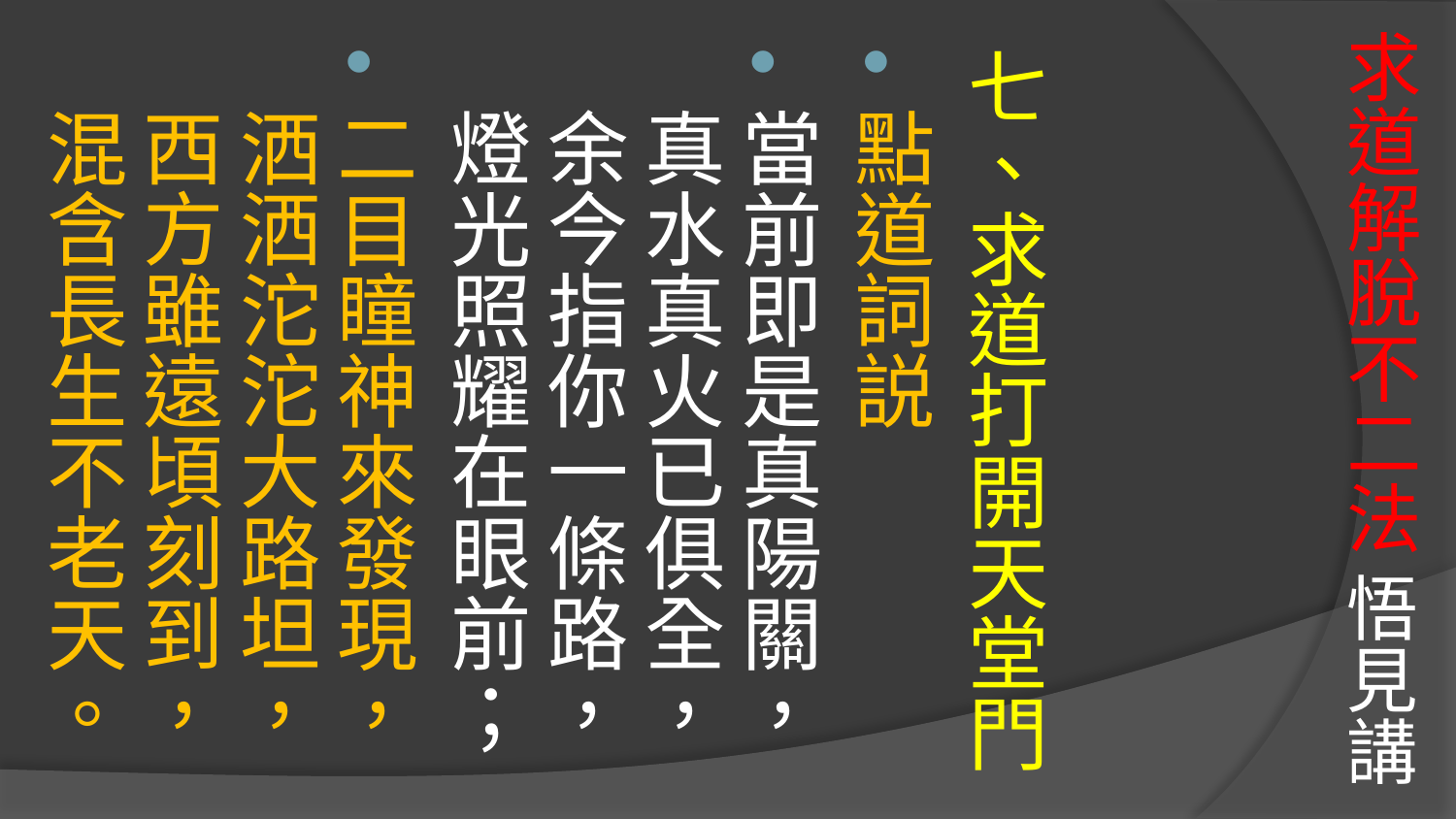

# 求道解脫不二法 悟見講
七、求道打開天堂門
點道詞説
當前即是真陽關，真水真火已俱全，
余今指你一條路，燈光照耀在眼前；
二目瞳神來發現，洒洒沱沱大路坦，
西方雖遠頃刻到，混含長生不老天。